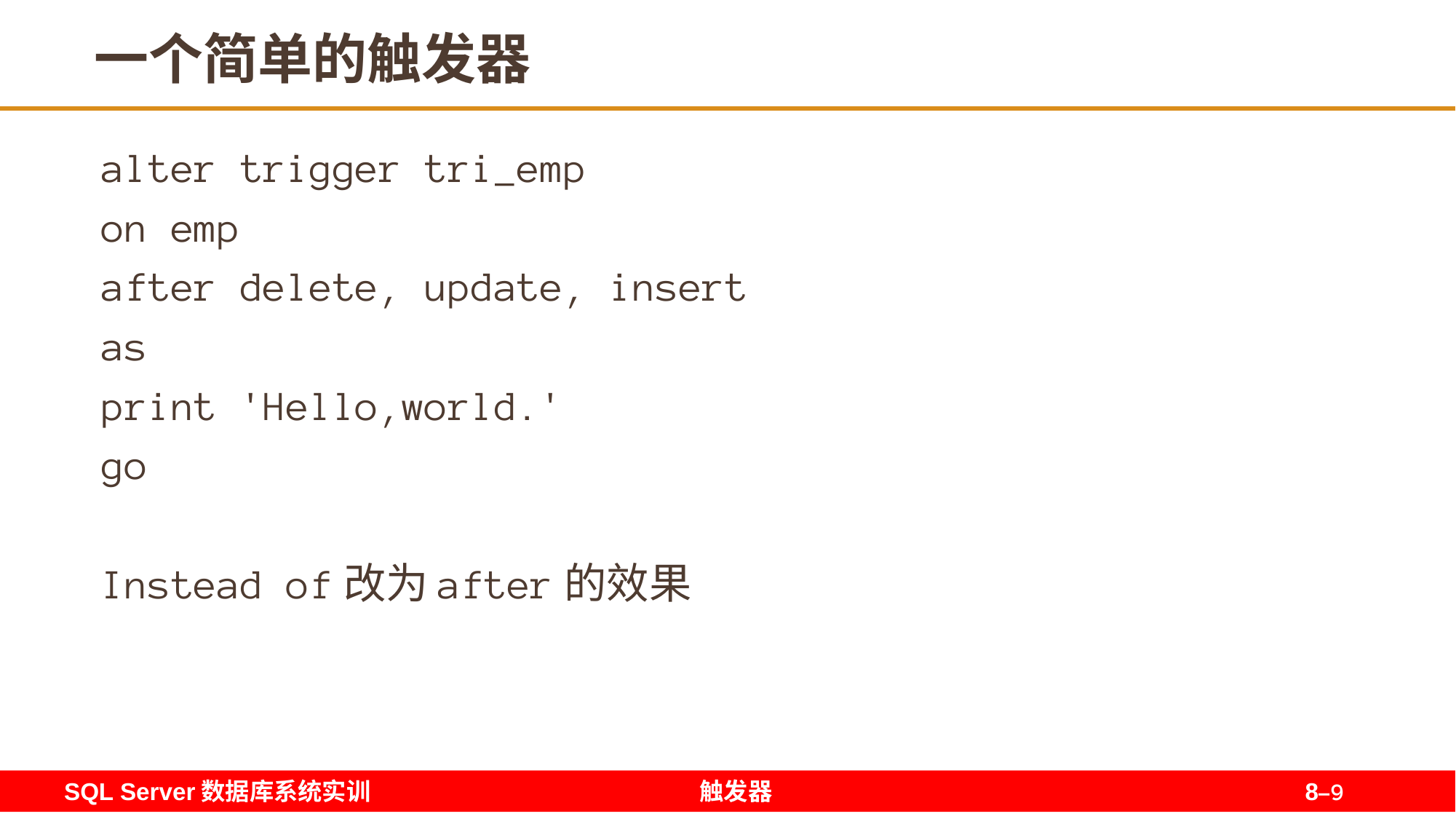

9
# 一个简单的触发器
alter trigger tri_emp
on emp
after delete, update, insert
as
print 'Hello,world.'
go

Instead of改为after的效果